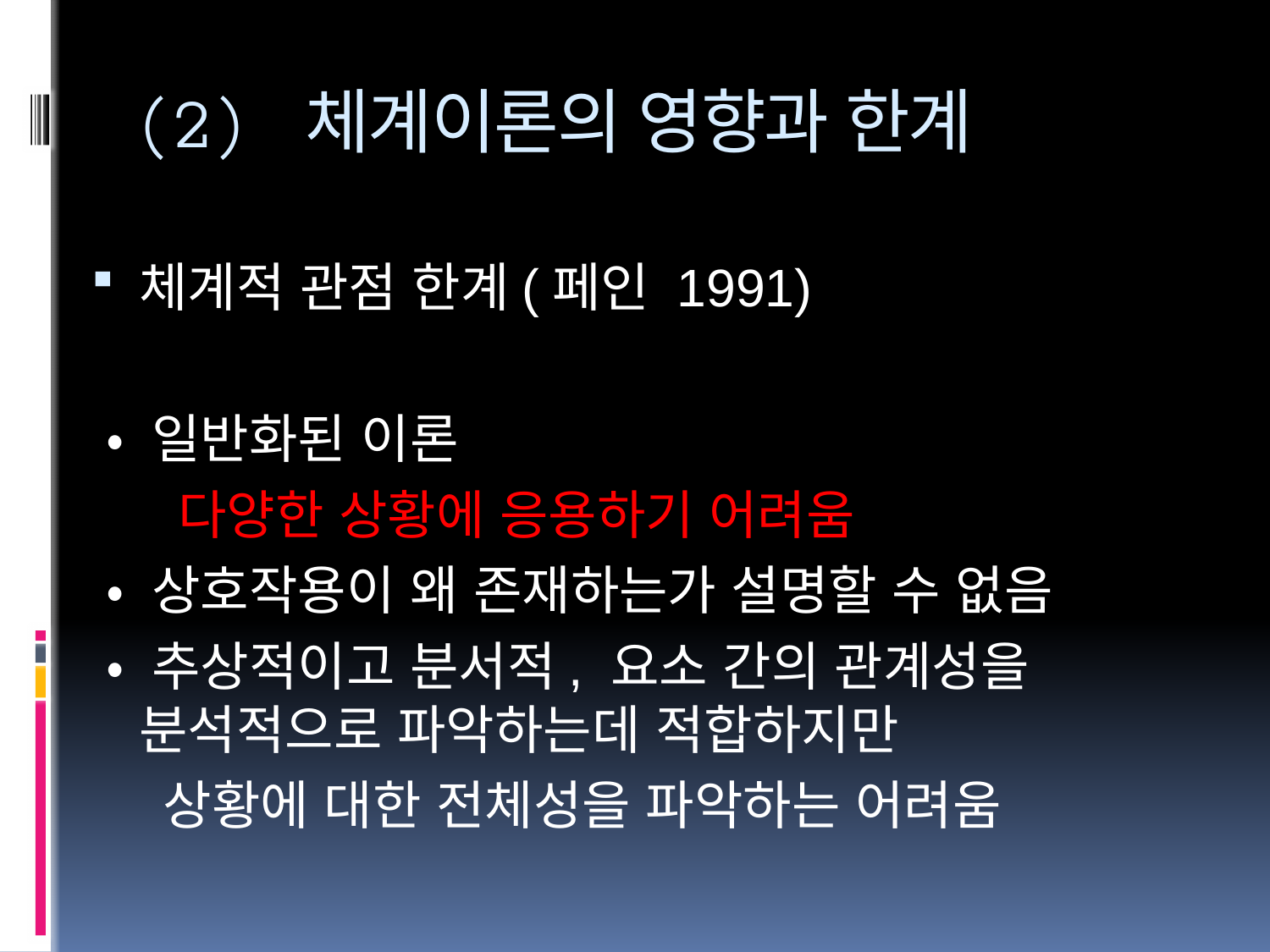

# (2) 체계이론의 영향과 한계
체계적 관점 한계(페인 1991)

 • 일반화된 이론
     다양한 상황에 응용하기 어려움
 • 상호작용이 왜 존재하는가 설명할 수 없음
 • 추상적이고 분서적, 요소 간의 관계성을 분석적으로 파악하는데 적합하지만
    상황에 대한 전체성을 파악하는 어려움